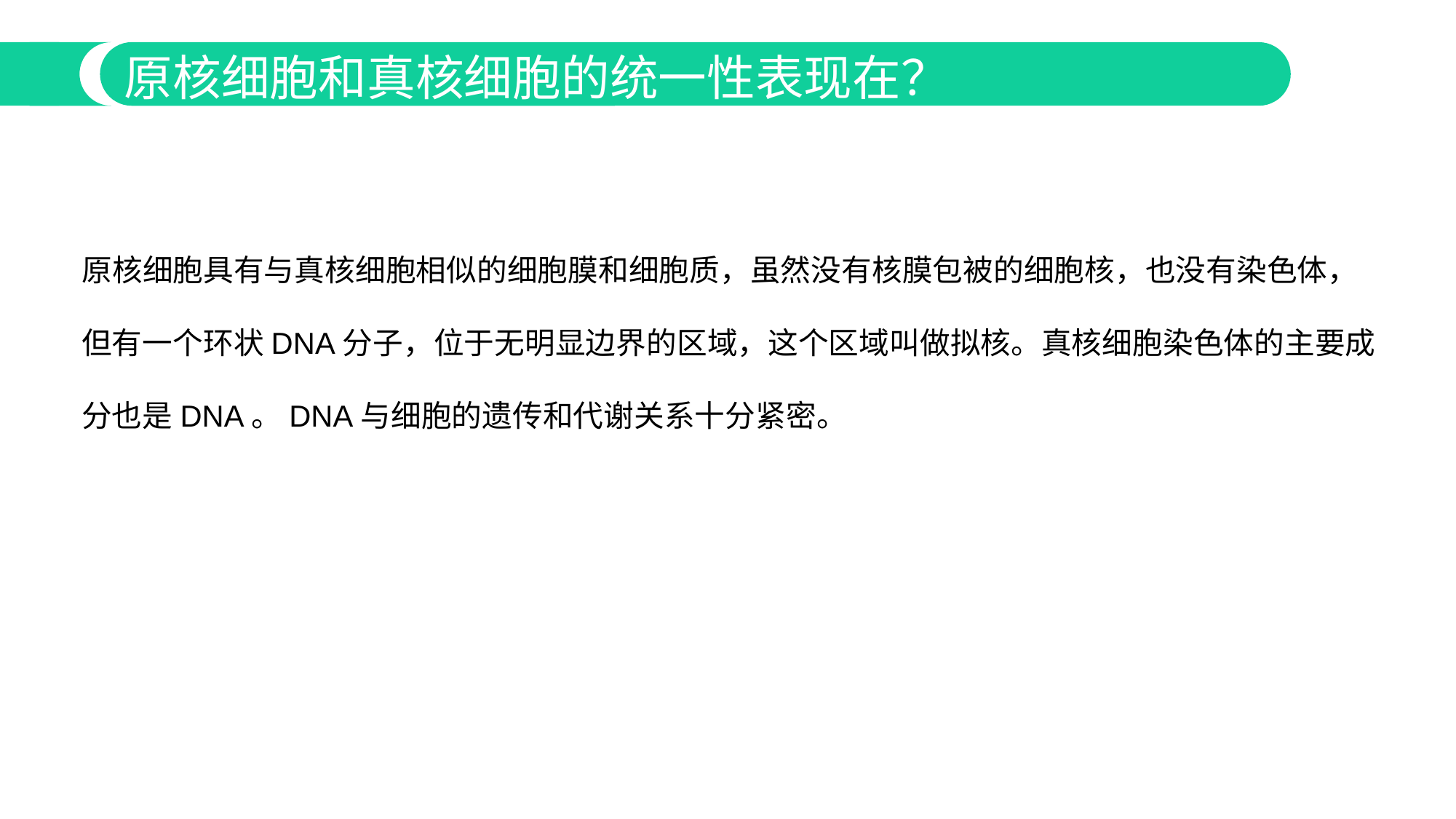

原核细胞和真核细胞的统一性表现在？
   原核细胞具有与真核细胞相似的细胞膜和细胞质，虽然没有核膜包被的细胞核，也没有染色体，但有一个环状DNA分子，位于无明显边界的区域，这个区域叫做拟核。真核细胞染色体的主要成分也是DNA。DNA与细胞的遗传和代谢关系十分紧密。